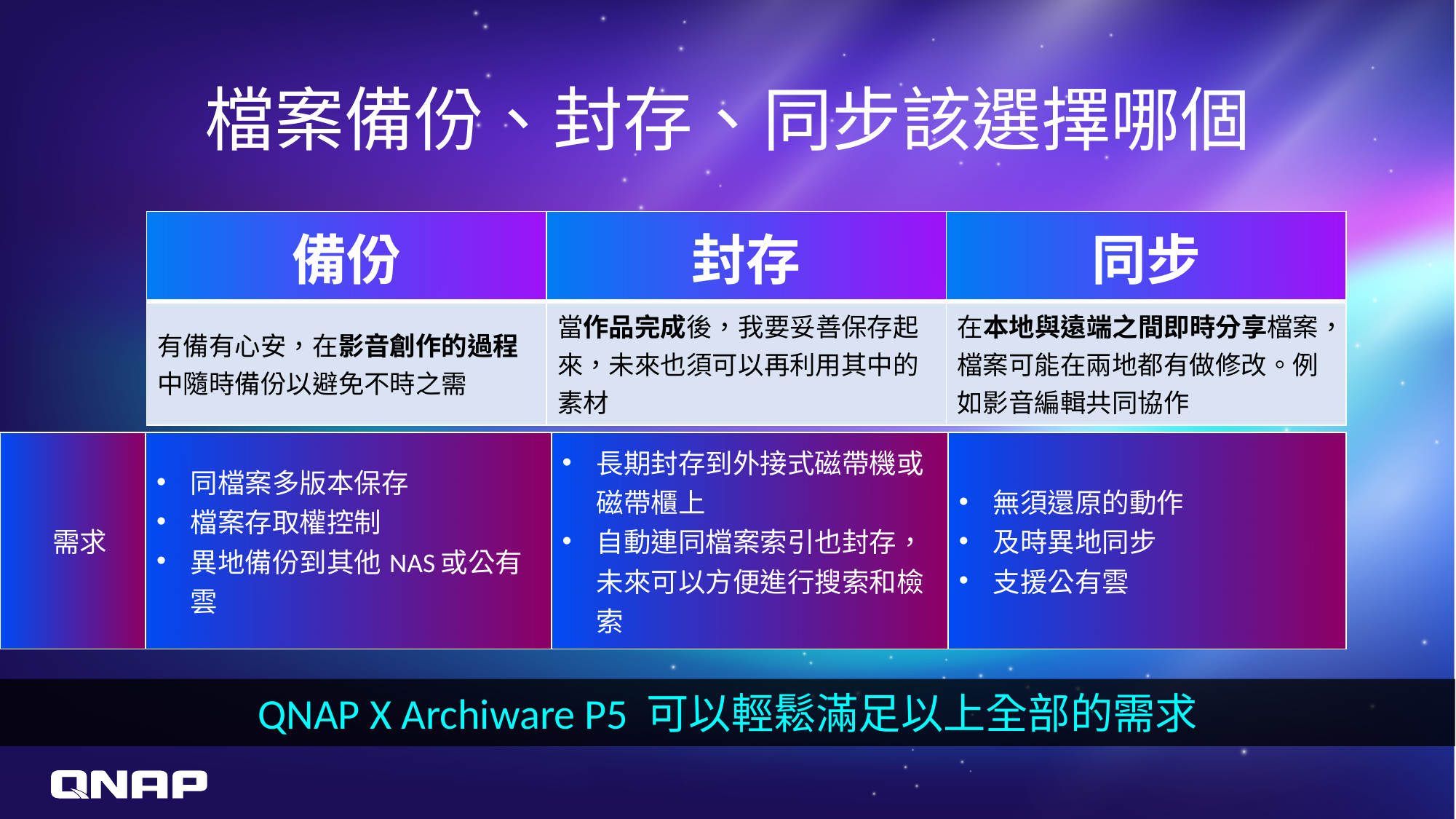

# 檔案備份、封存、同步該選擇哪個
| 備份 | 封存 | 同步 |
| --- | --- | --- |
| 有備有心安，在影音創作的過程中隨時備份以避免不時之需 | 當作品完成後，我要妥善保存起來，未來也須可以再利用其中的素材 | 在本地與遠端之間即時分享檔案，檔案可能在兩地都有做修改。例如影音編輯共同協作 |
| 需求 | 同檔案多版本保存 檔案存取權控制 異地備份到其他NAS或公有雲 | 長期封存到外接式磁帶機或磁帶櫃上 自動連同檔案索引也封存，未來可以方便進行搜索和檢索 | 無須還原的動作 及時異地同步 支援公有雲 |
| --- | --- | --- | --- |
QNAP X Archiware P5 可以輕鬆滿足以上全部的需求